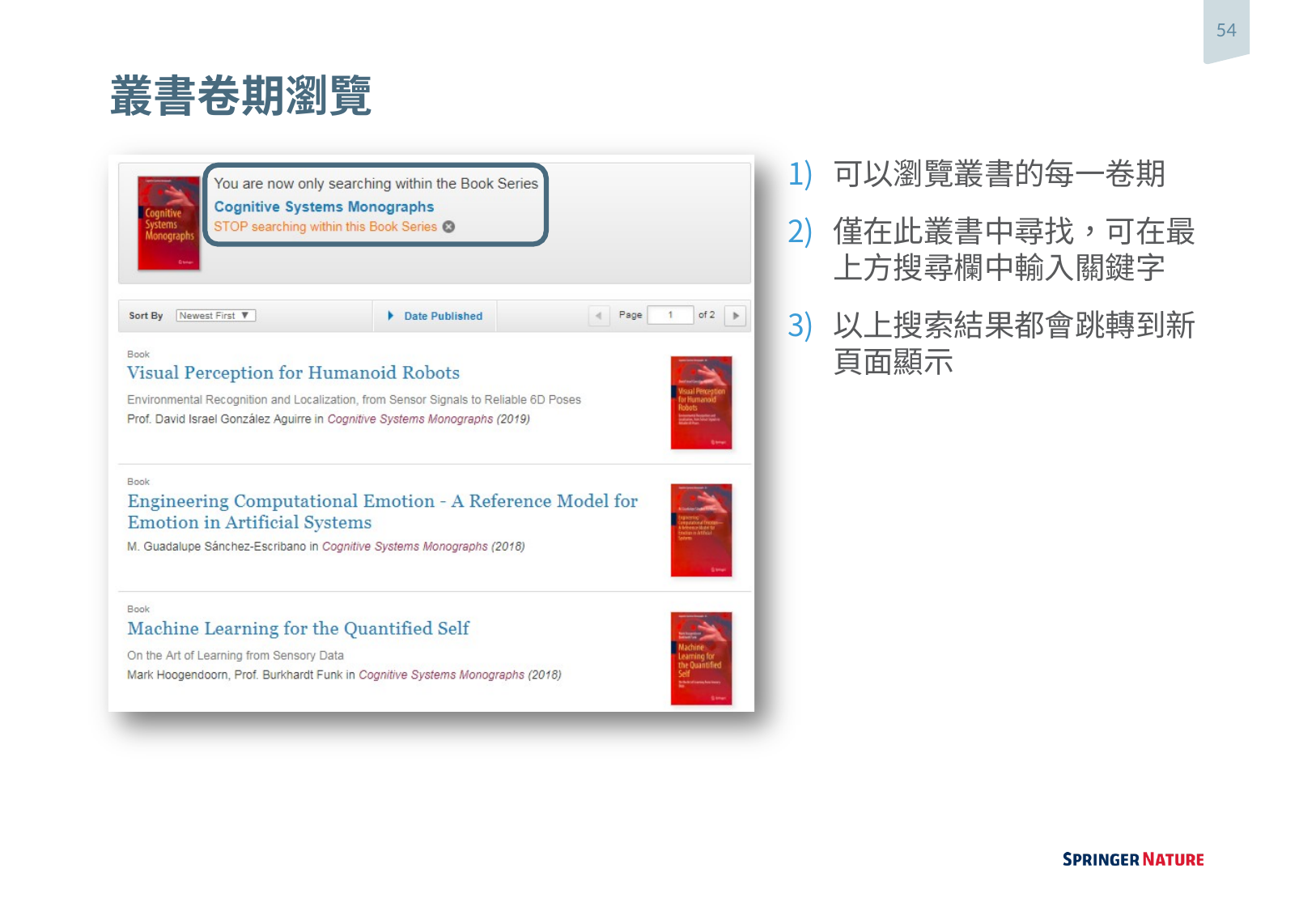

54
# 叢書卷期瀏覽

可以瀏覽叢書的每一卷期
僅在此叢書中尋找，可在最上方搜尋欄中輸入關鍵字
以上搜索結果都會跳轉到新頁面顯示